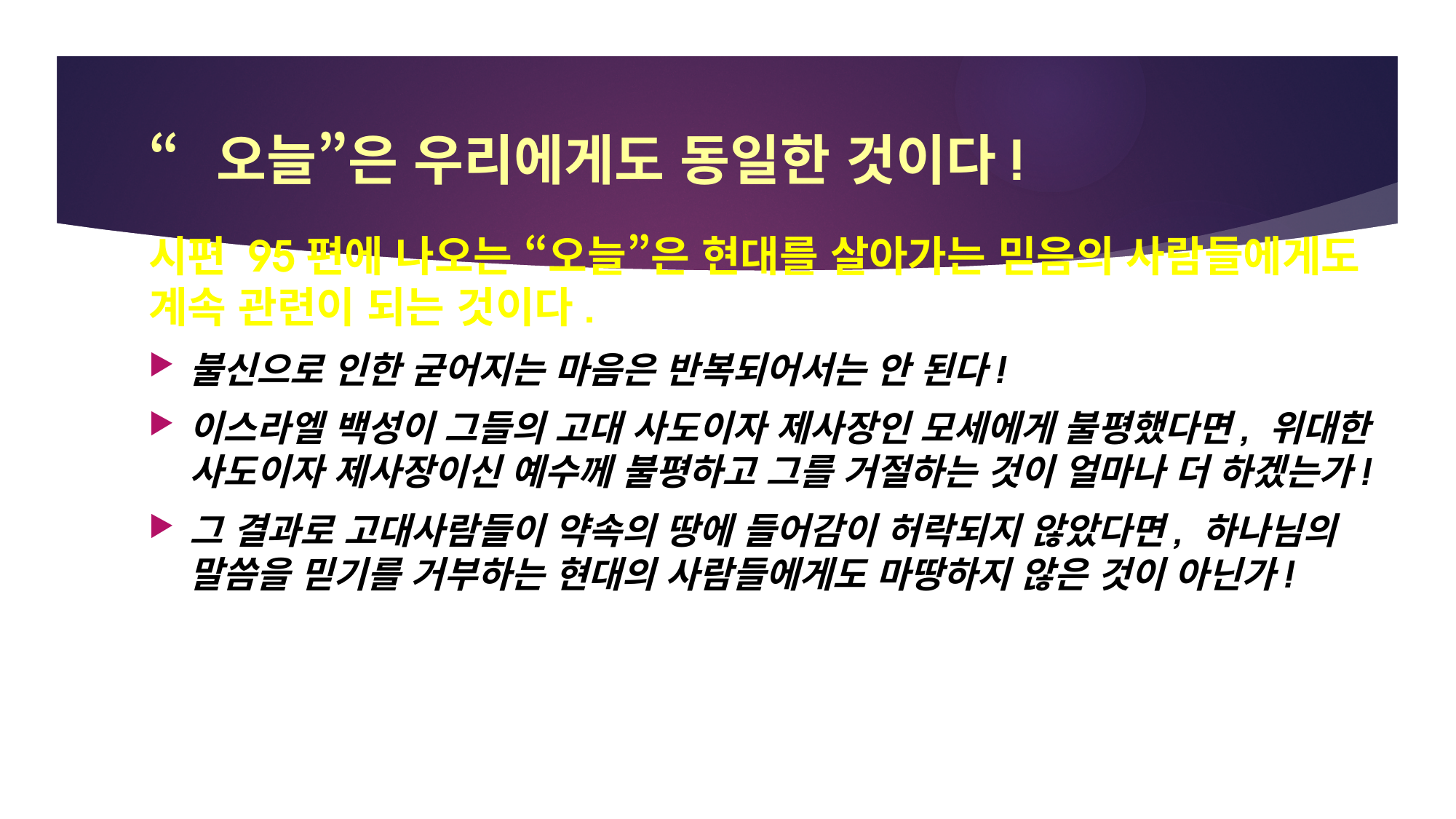

# “오늘”은 우리에게도 동일한 것이다!
시편 95편에 나오는 “오늘”은 현대를 살아가는 믿음의 사람들에게도 계속 관련이 되는 것이다.
불신으로 인한 굳어지는 마음은 반복되어서는 안 된다!
이스라엘 백성이 그들의 고대 사도이자 제사장인 모세에게 불평했다면, 위대한 사도이자 제사장이신 예수께 불평하고 그를 거절하는 것이 얼마나 더 하겠는가!
그 결과로 고대사람들이 약속의 땅에 들어감이 허락되지 않았다면, 하나님의 말씀을 믿기를 거부하는 현대의 사람들에게도 마땅하지 않은 것이 아닌가!